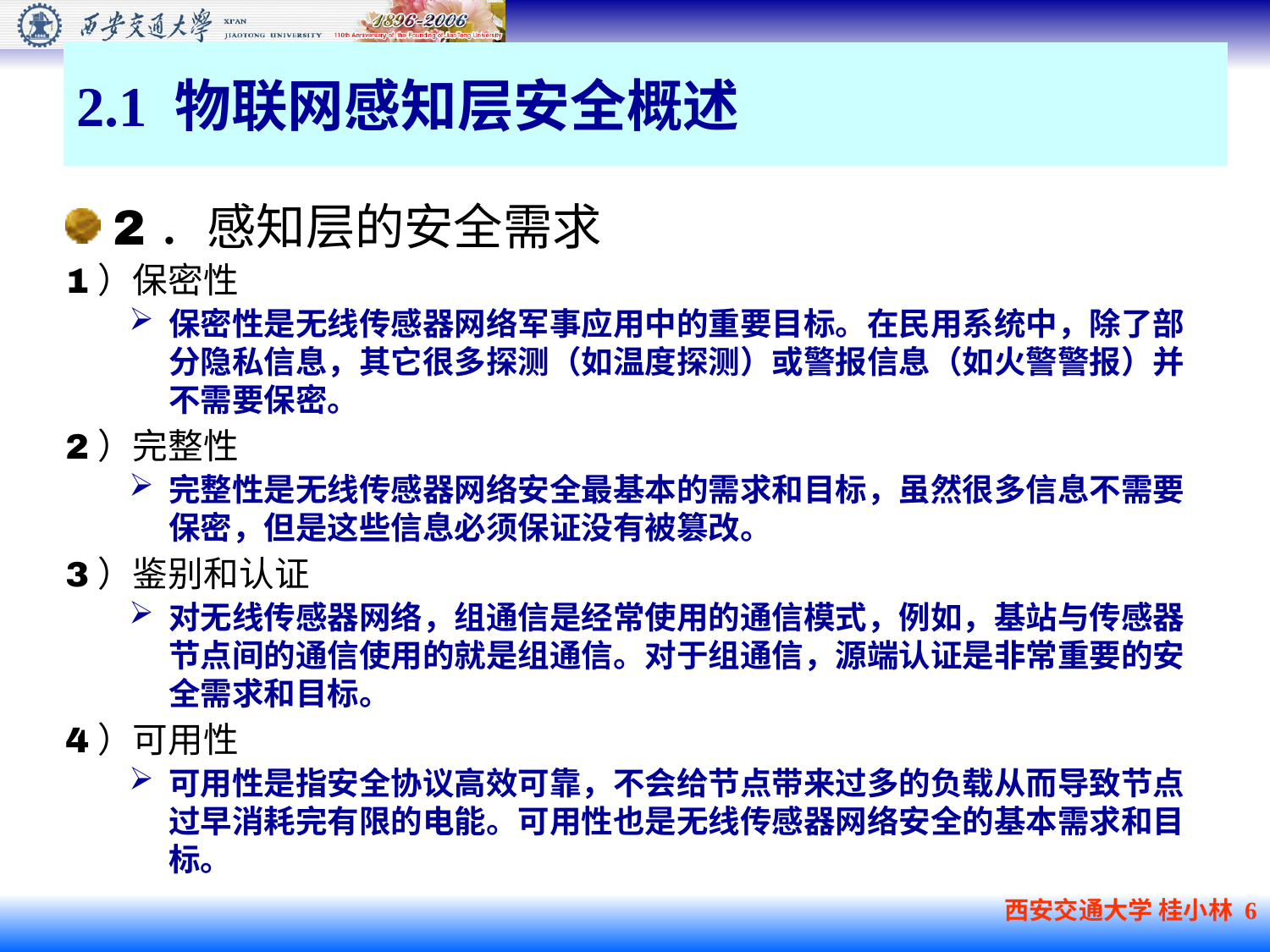

# 2.1 物联网感知层安全概述
2．感知层的安全需求
1）保密性
保密性是无线传感器网络军事应用中的重要目标。在民用系统中，除了部分隐私信息，其它很多探测（如温度探测）或警报信息（如火警警报）并不需要保密。
2）完整性
完整性是无线传感器网络安全最基本的需求和目标，虽然很多信息不需要保密，但是这些信息必须保证没有被篡改。
3）鉴别和认证
对无线传感器网络，组通信是经常使用的通信模式，例如，基站与传感器节点间的通信使用的就是组通信。对于组通信，源端认证是非常重要的安全需求和目标。
4）可用性
可用性是指安全协议高效可靠，不会给节点带来过多的负载从而导致节点过早消耗完有限的电能。可用性也是无线传感器网络安全的基本需求和目标。
西安交通大学 桂小林 6